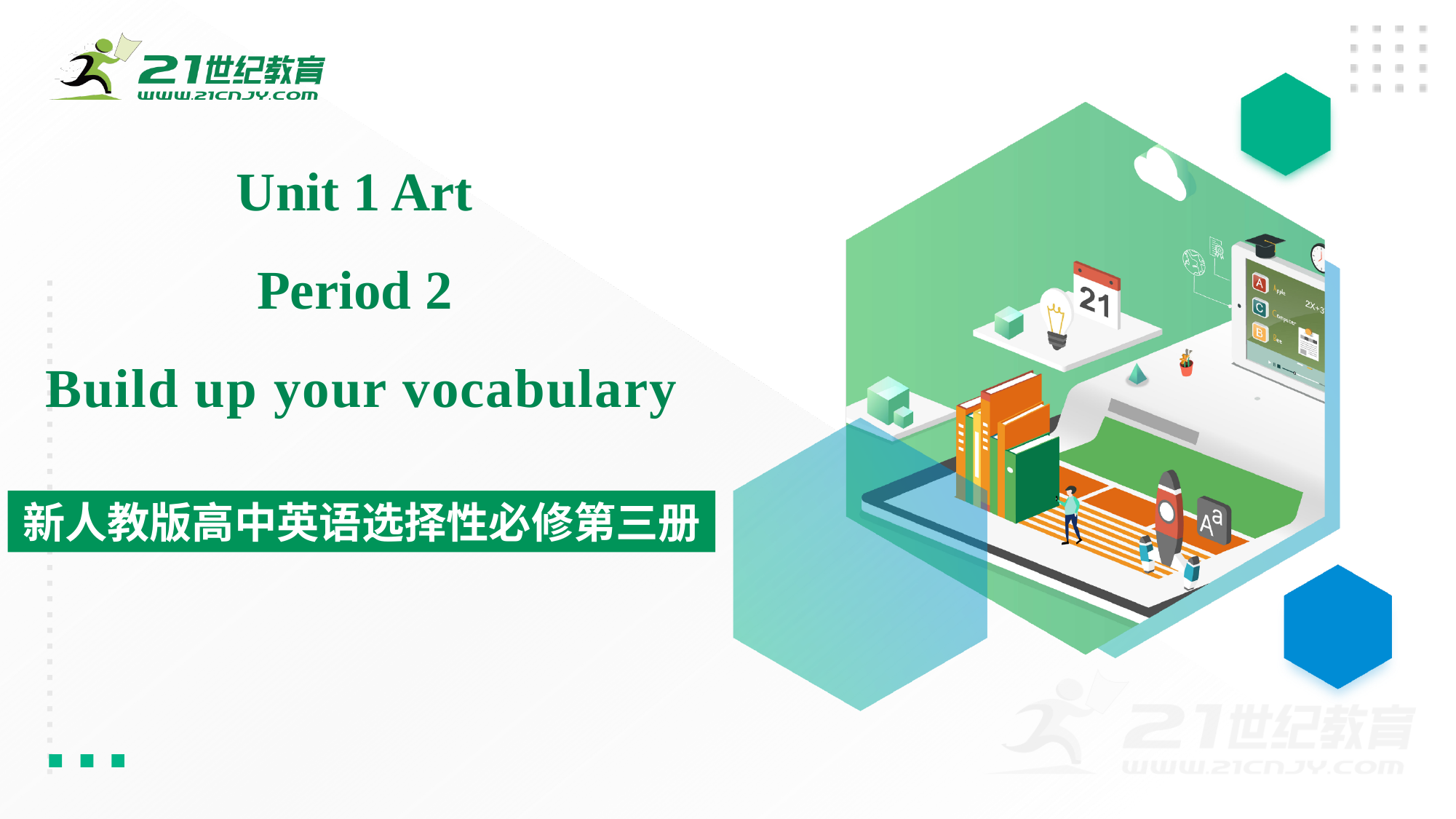

Unit 1 Art
Period 2
Build up your vocabulary
新人教版高中英语选择性必修第三册